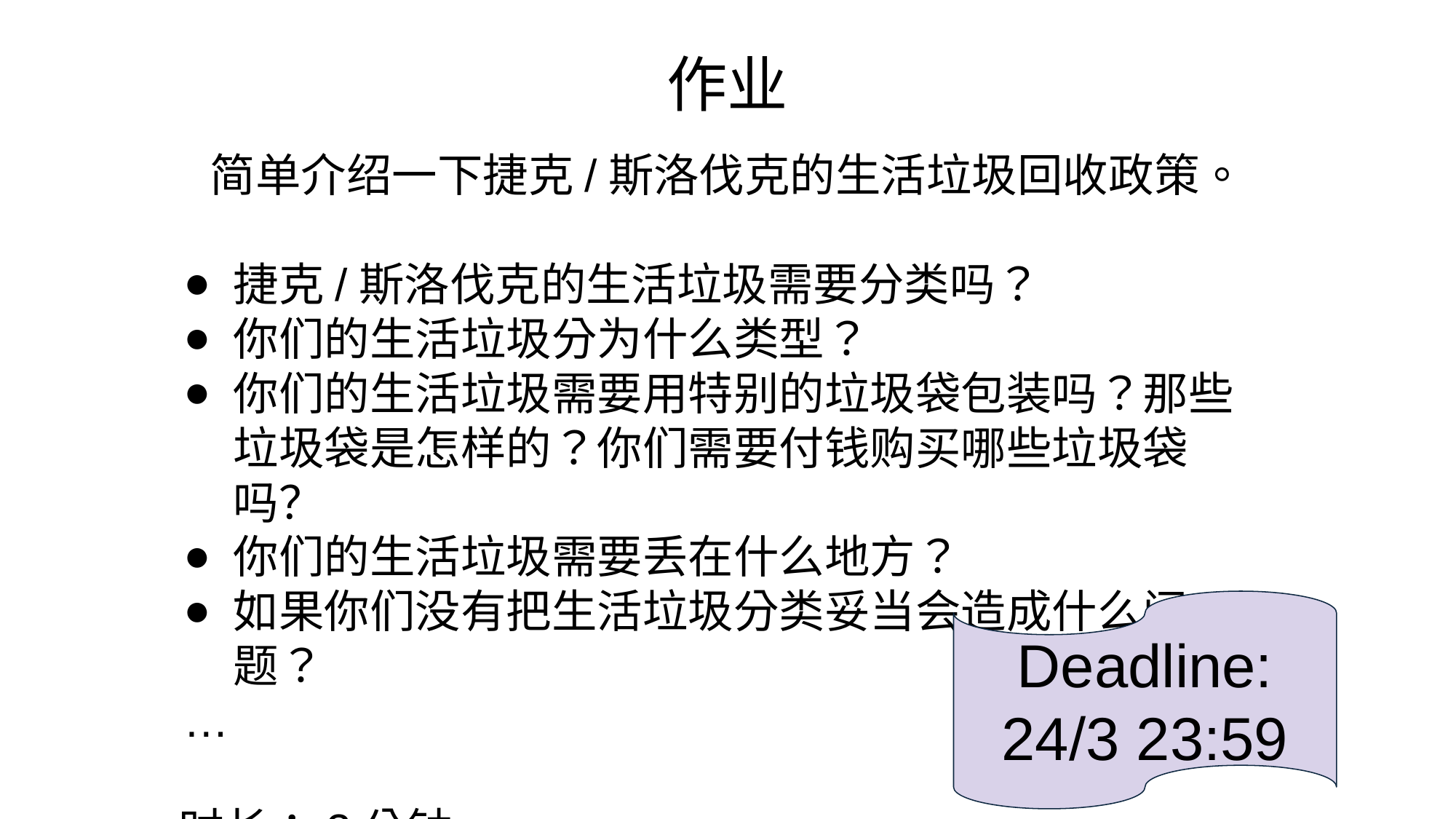

# 作业
简单介绍一下捷克/斯洛伐克的生活垃圾回收政策。

捷克/斯洛伐克的生活垃圾需要分类吗？
你们的生活垃圾分为什么类型？
你们的生活垃圾需要用特别的垃圾袋包装吗？那些垃圾袋是怎样的？你们需要付钱购买哪些垃圾袋吗？
你们的生活垃圾需要丢在什么地方？
如果你们没有把生活垃圾分类妥当会造成什么问题？
…

时长：2分钟
Deadline:
24/3 23:59